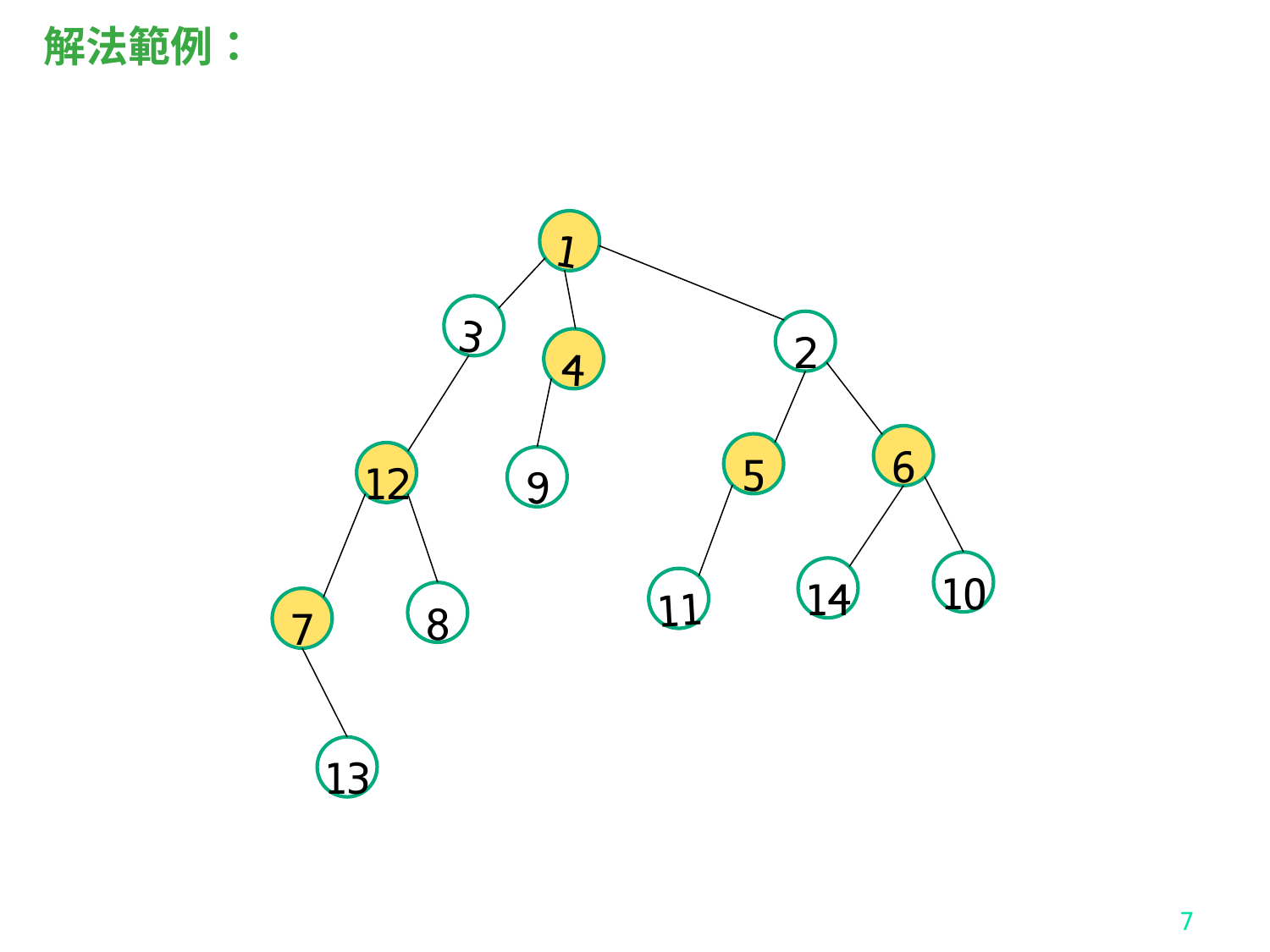

解法範例：
1
3
2
4
6
5
12
9
10
14
11
8
7
13
7